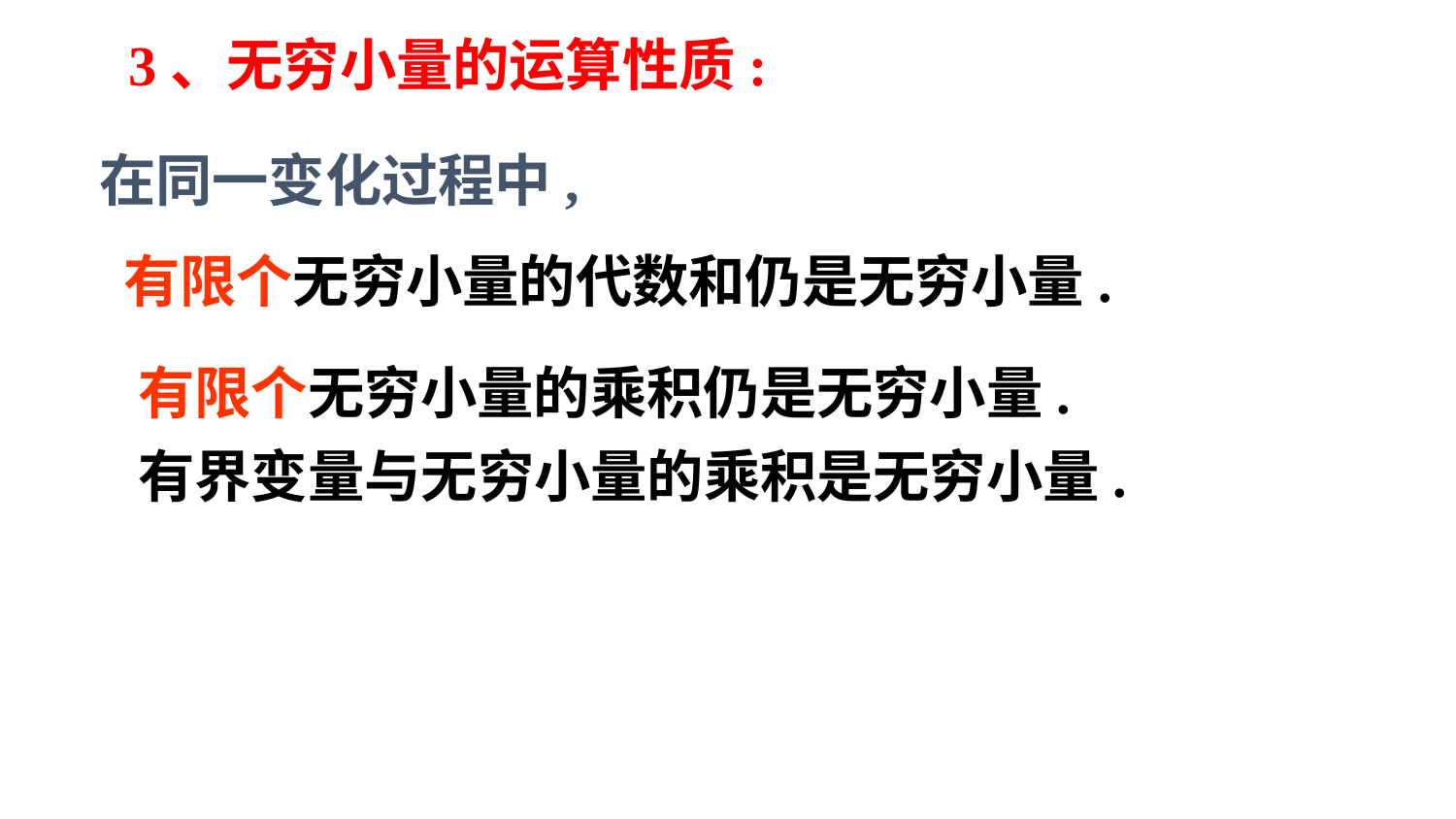

3、无穷小量的运算性质:
在同一变化过程中,
有限个无穷小量的代数和仍是无穷小量.
  有限个无穷小量的乘积仍是无穷小量.
  有界变量与无穷小量的乘积是无穷小量.